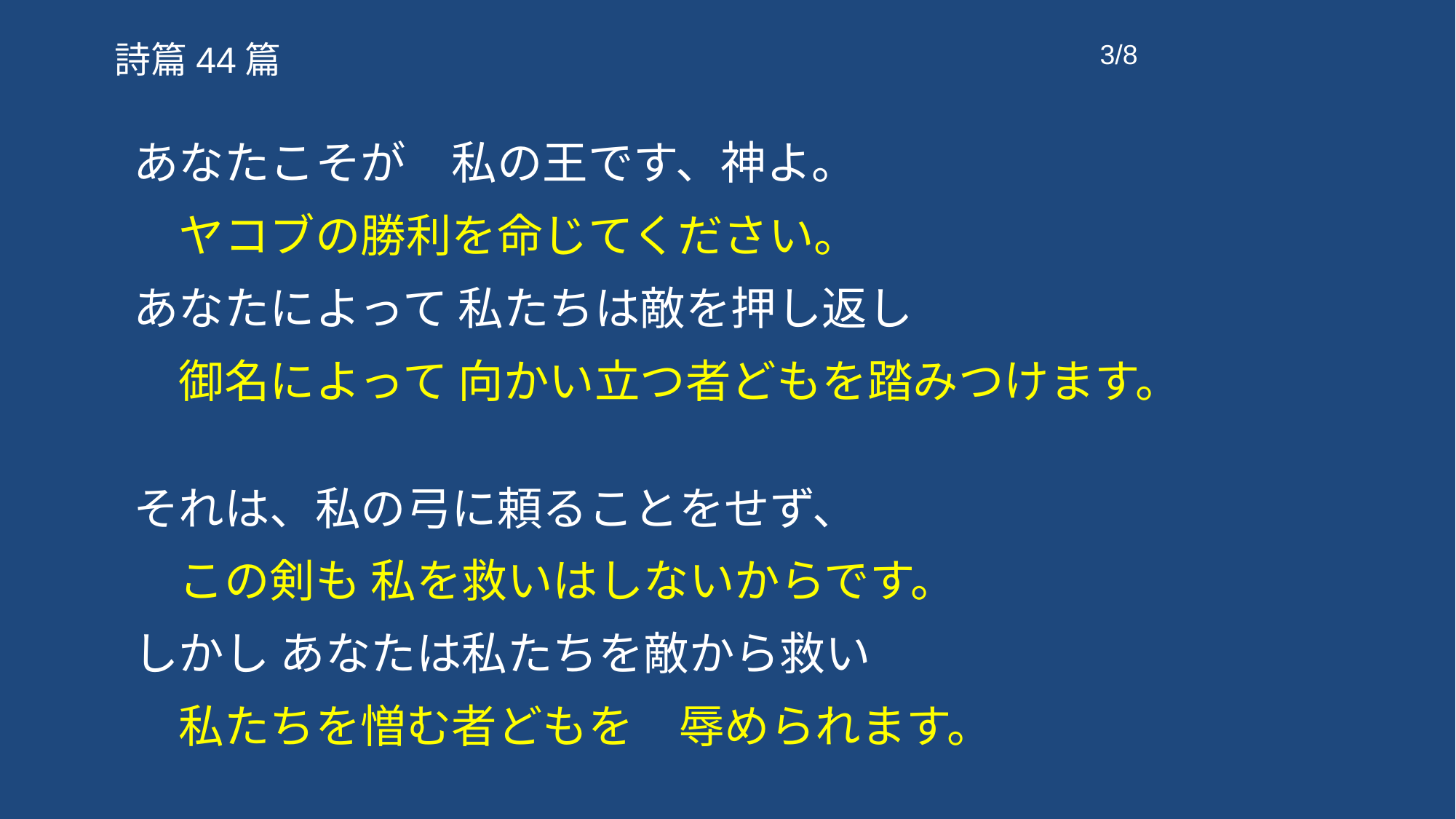

3/8
詩篇44篇
あなたこそが　私の王です、神よ。
　ヤコブの勝利を命じてください。
あなたによって 私たちは敵を押し返し
　御名によって 向かい立つ者どもを踏みつけます。
それは、私の弓に頼ることをせず、
　この剣も 私を救いはしないからです。
しかし あなたは私たちを敵から救い
　私たちを憎む者どもを　辱められます。